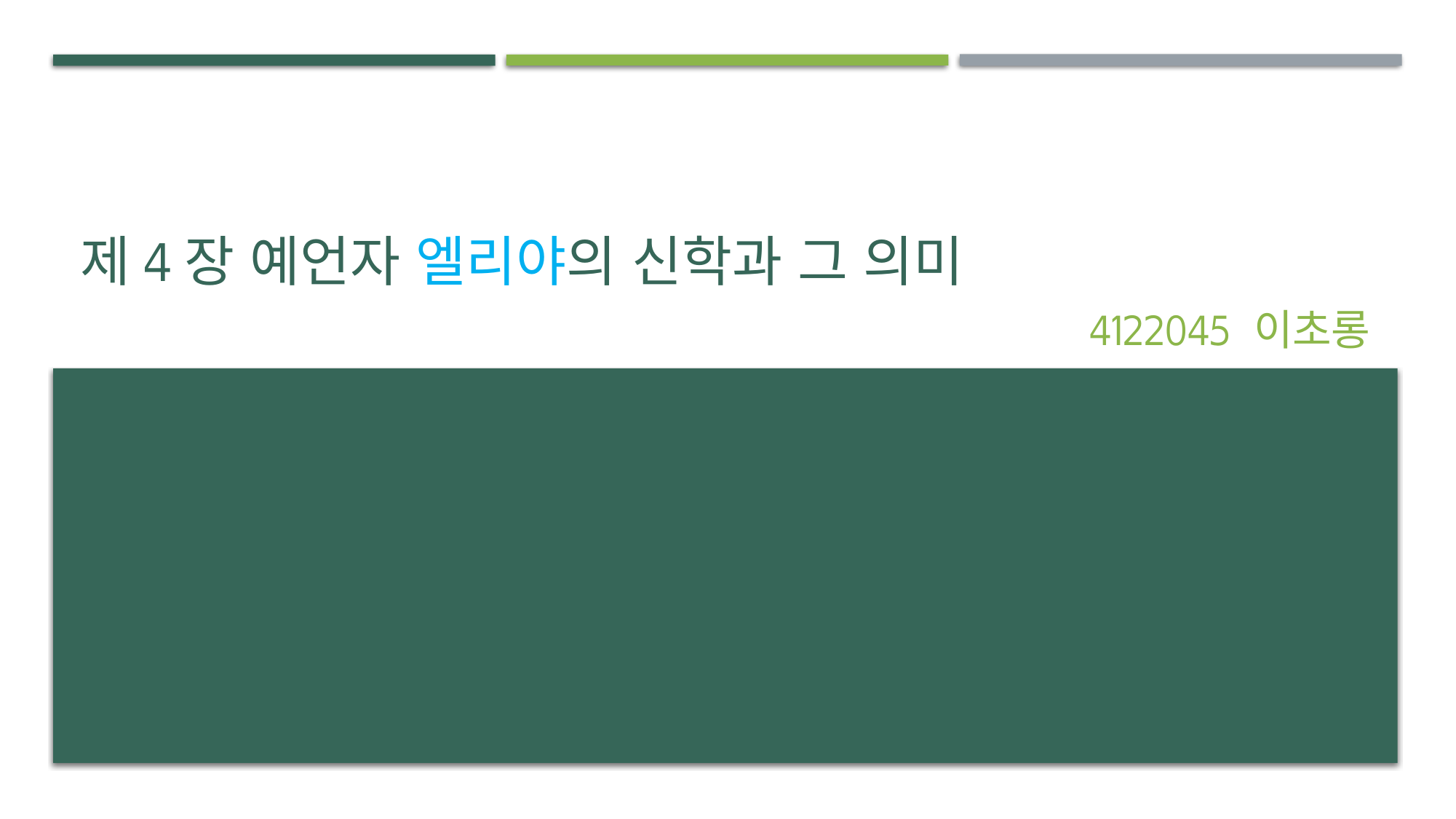

# 제4장 예언자 엘리야의 신학과 그 의미
4122045 이초롱